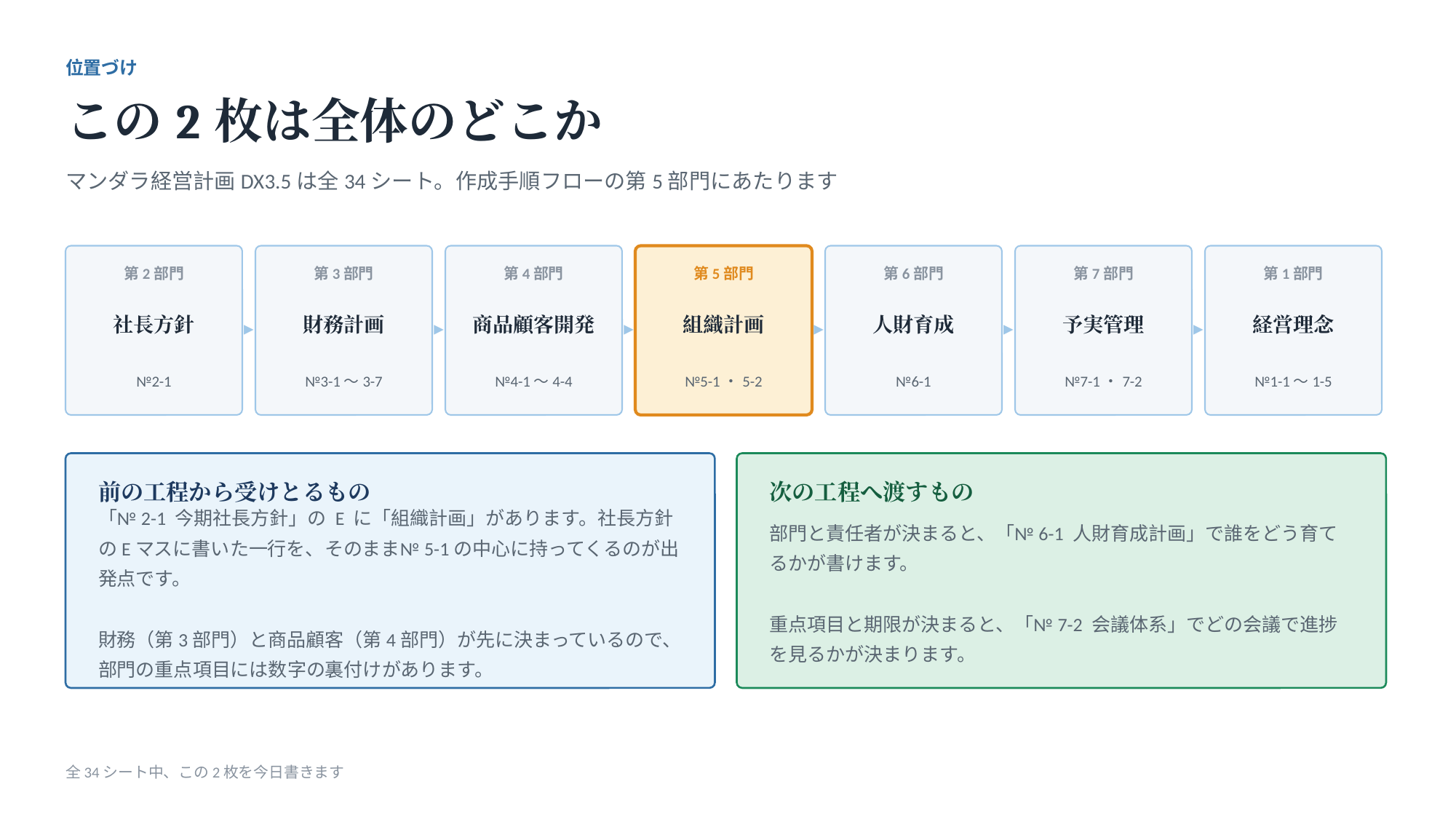

位置づけ
この2枚は全体のどこか
マンダラ経営計画DX3.5は全34シート。作成手順フローの第5部門にあたります

第2部門
第3部門
第4部門
第5部門
第6部門
第7部門
第1部門
社長方針
財務計画
商品顧客開発
組織計画
人財育成
予実管理
経営理念
▸
▸
▸
▸
▸
▸
№2-1
№3-1〜3-7
№4-1〜4-4
№5-1・5-2
№6-1
№7-1・7-2
№1-1〜1-5

前の工程から受けとるもの
次の工程へ渡すもの
「№2-1 今期社長方針」の E に「組織計画」があります。社長方針のEマスに書いた一行を、そのまま№5-1の中心に持ってくるのが出発点です。

財務（第3部門）と商品顧客（第4部門）が先に決まっているので、部門の重点項目には数字の裏付けがあります。
部門と責任者が決まると、「№6-1 人財育成計画」で誰をどう育てるかが書けます。

重点項目と期限が決まると、「№7-2 会議体系」でどの会議で進捗を見るかが決まります。
全34シート中、この2枚を今日書きます